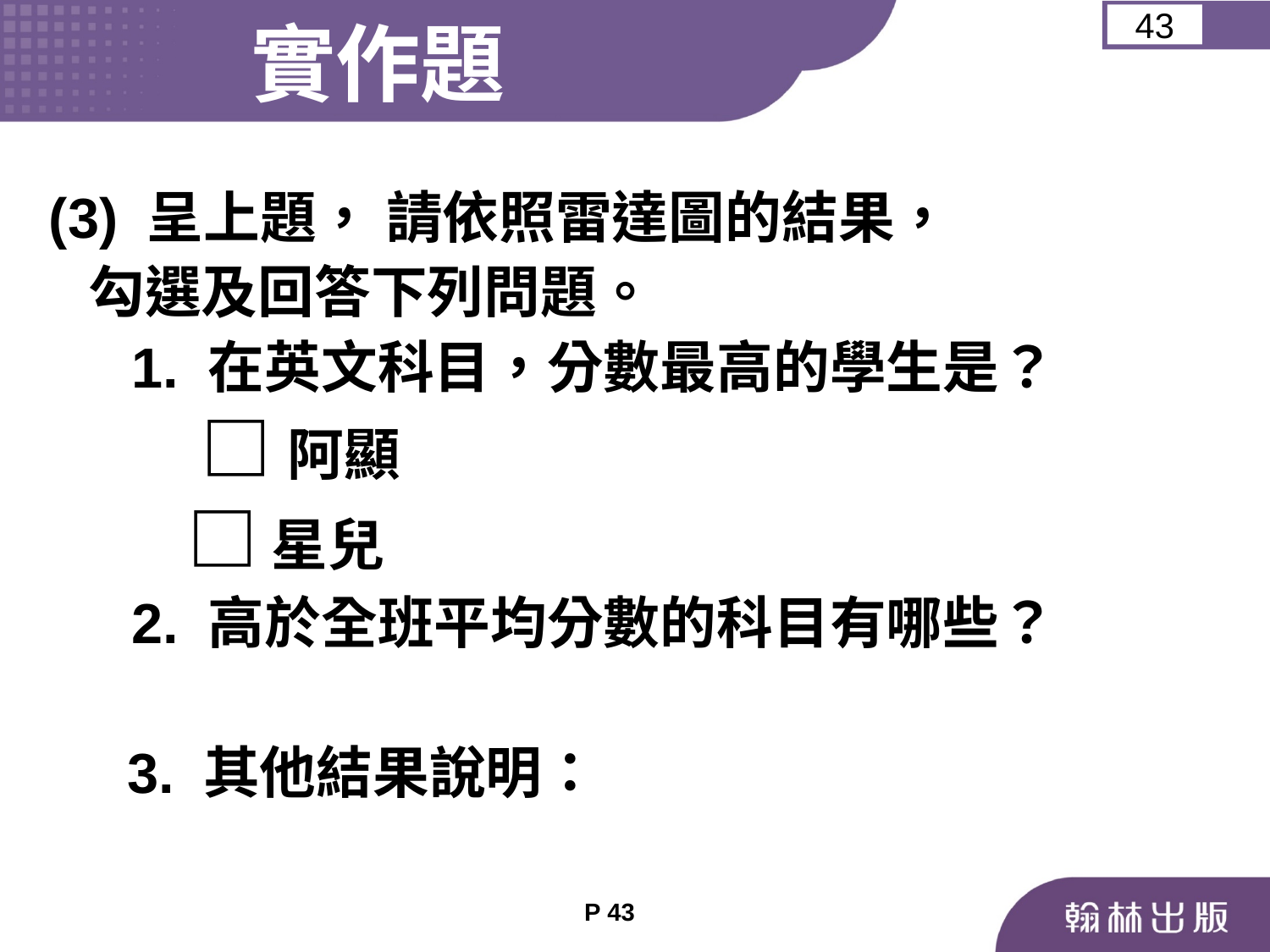

實作題

43
(3) 呈上題， 請依照雷達圖的結果，
  勾選及回答下列問題。
　 1. 在英文科目，分數最高的學生是？
 　　 □ 阿顯
　　  □ 星兒
　 2. 高於全班平均分數的科目有哪些？

     3. 其他結果說明：

P 43